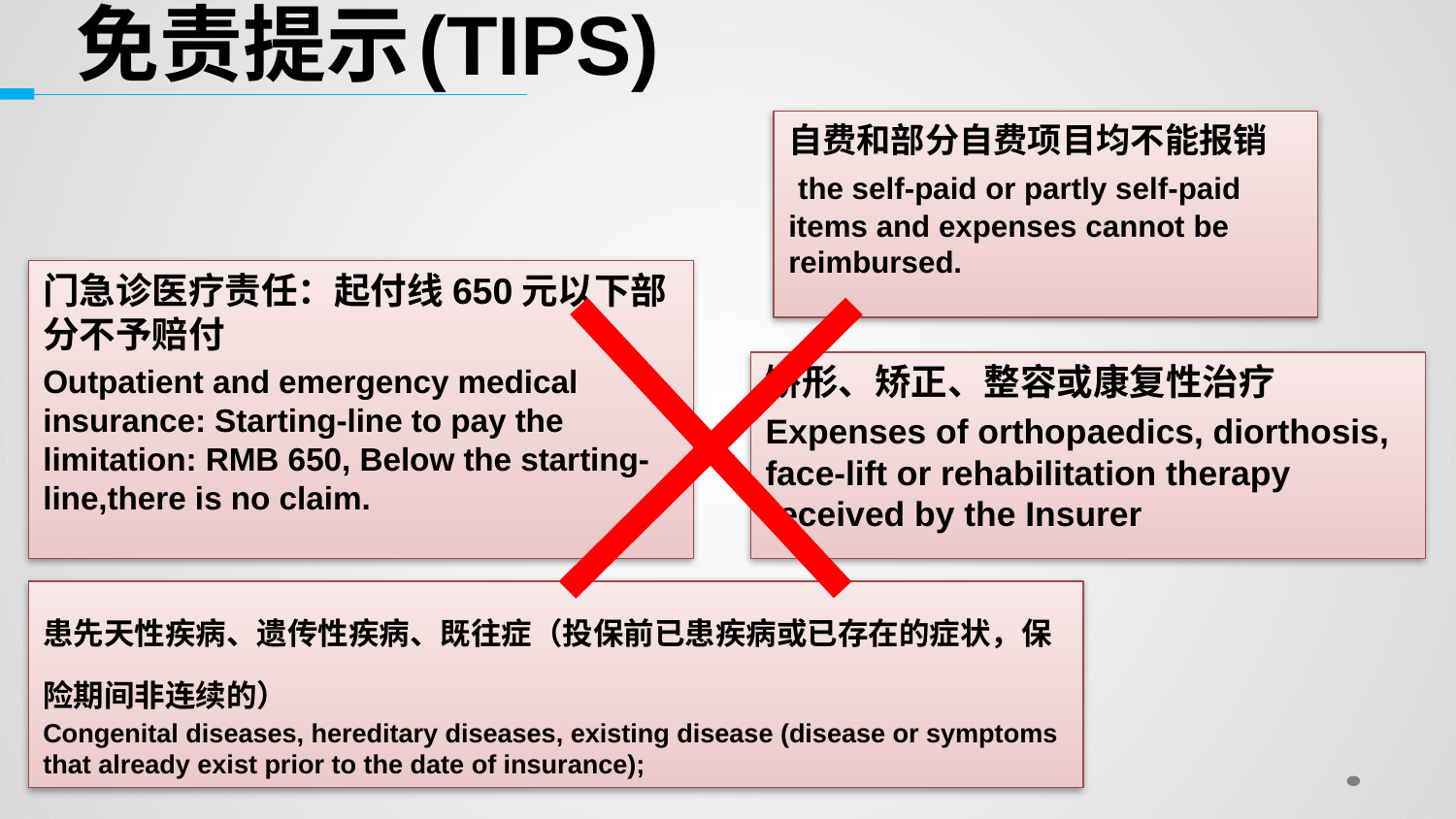

免责提示(Tips)

自费和部分自费项目均不能报销
 the self-paid or partly self-paid items and expenses cannot be reimbursed.
门急诊医疗责任：起付线650元以下部分不予赔付
Outpatient and emergency medical insurance: Starting-line to pay the limitation: RMB 650, Below the starting-line,there is no claim.
矫形、矫正、整容或康复性治疗
Expenses of orthopaedics, diorthosis, face-lift or rehabilitation therapy received by the Insurer
患先天性疾病、遗传性疾病、既往症（投保前已患疾病或已存在的症状，保险期间非连续的）
Congenital diseases, hereditary diseases, existing disease (disease or symptoms that already exist prior to the date of insurance);